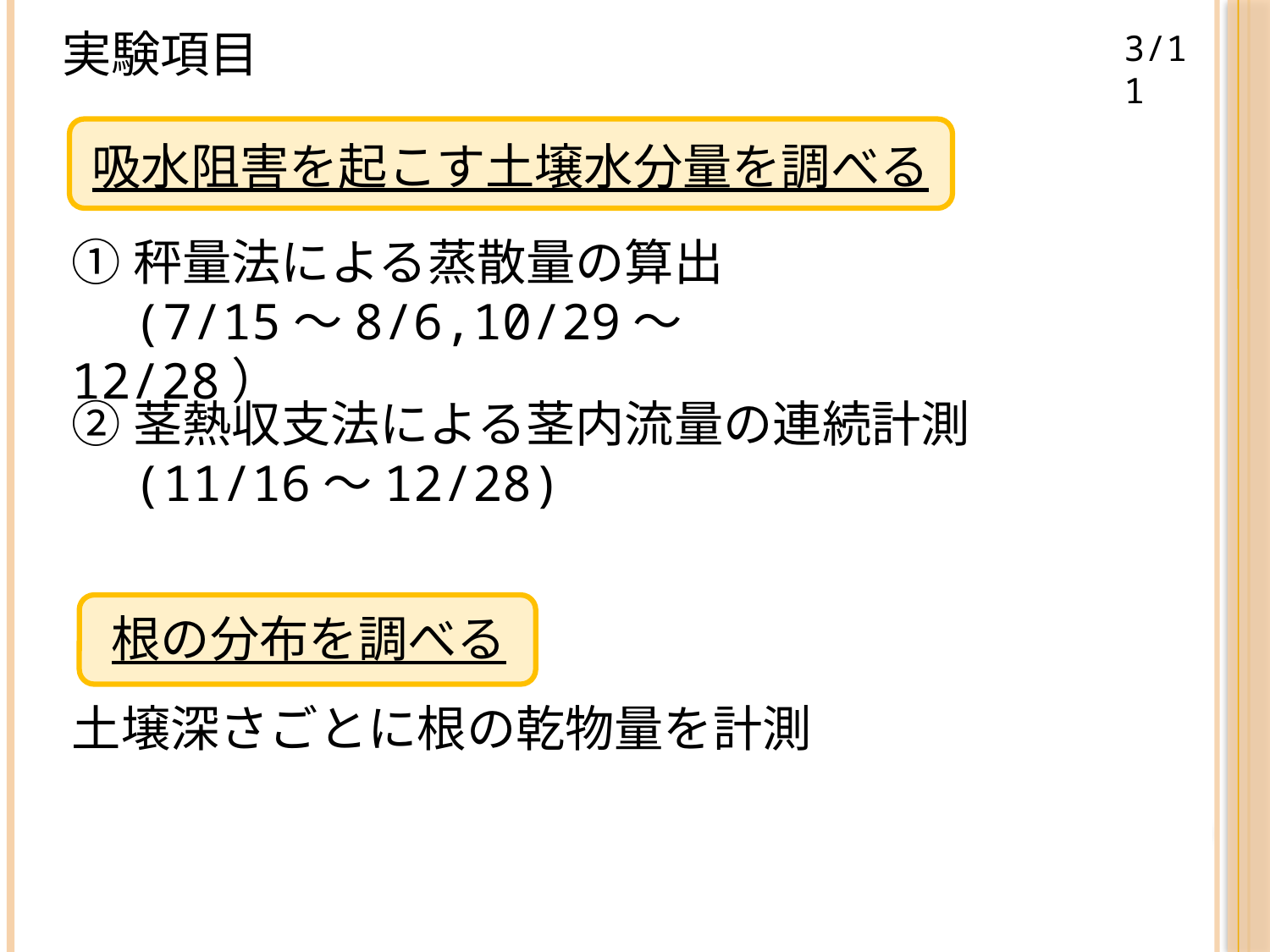

実験項目
3/11

吸水阻害を起こす土壌水分量を調べる
①秤量法による蒸散量の算出
　(7/15～8/6,10/29～12/28）
②茎熱収支法による茎内流量の連続計測
　(11/16～12/28)

根の分布を調べる
土壌深さごとに根の乾物量を計測